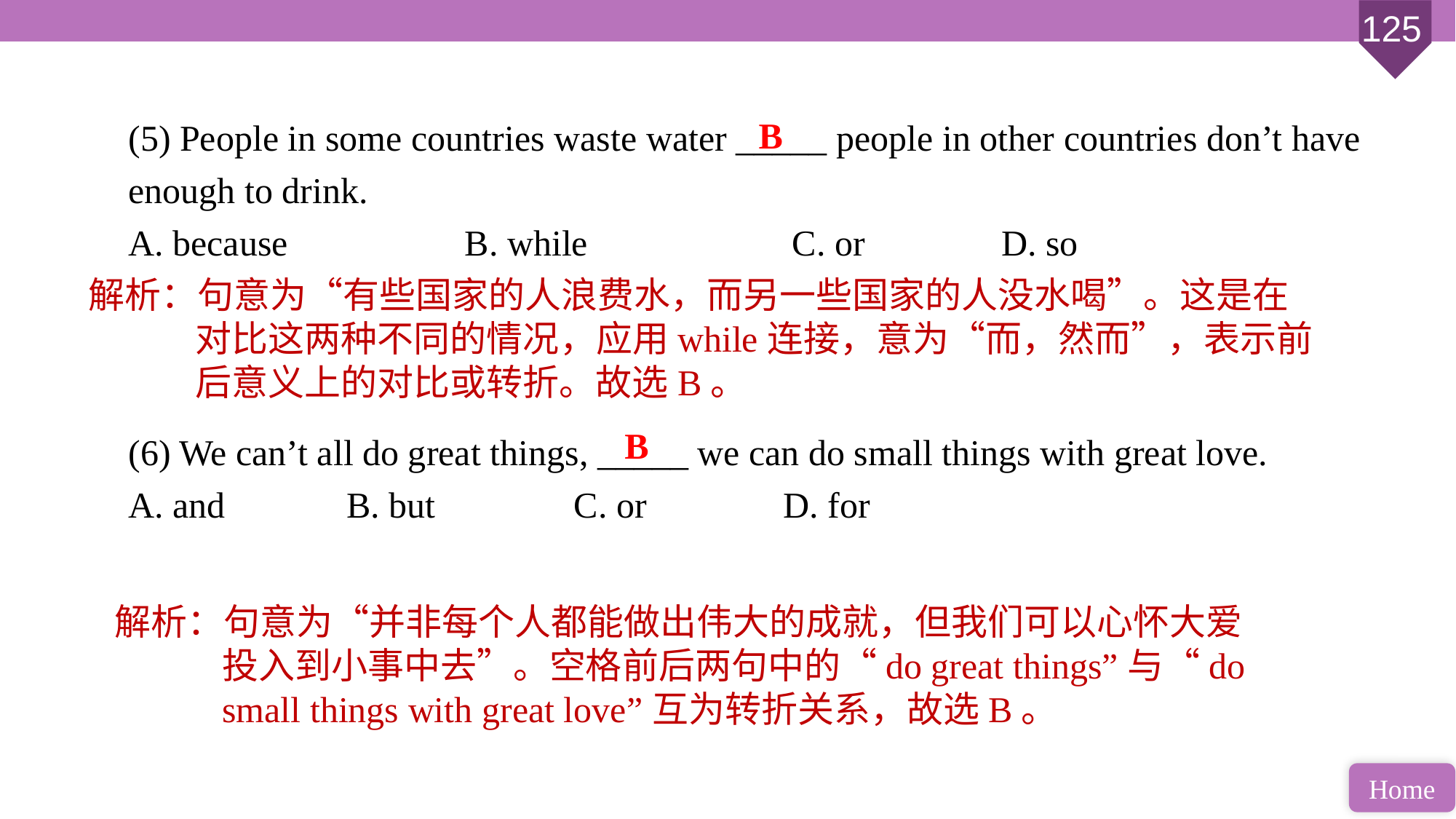

(5) People in some countries waste water _____ people in other countries don’t have enough to drink.
A. because		 B. while		 C. or 		D. so

(6) We can’t all do great things, _____ we can do small things with great love.
A. and 		B. but		 C. or 		D. for
B
解析：句意为“有些国家的人浪费水，而另一些国家的人没水喝”。这是在对比这两种不同的情况，应用while连接，意为“而，然而”，表示前后意义上的对比或转折。故选B。
B
解析：句意为“并非每个人都能做出伟大的成就，但我们可以心怀大爱投入到小事中去”。空格前后两句中的“do great things”与“do small things with great love”互为转折关系，故选B。